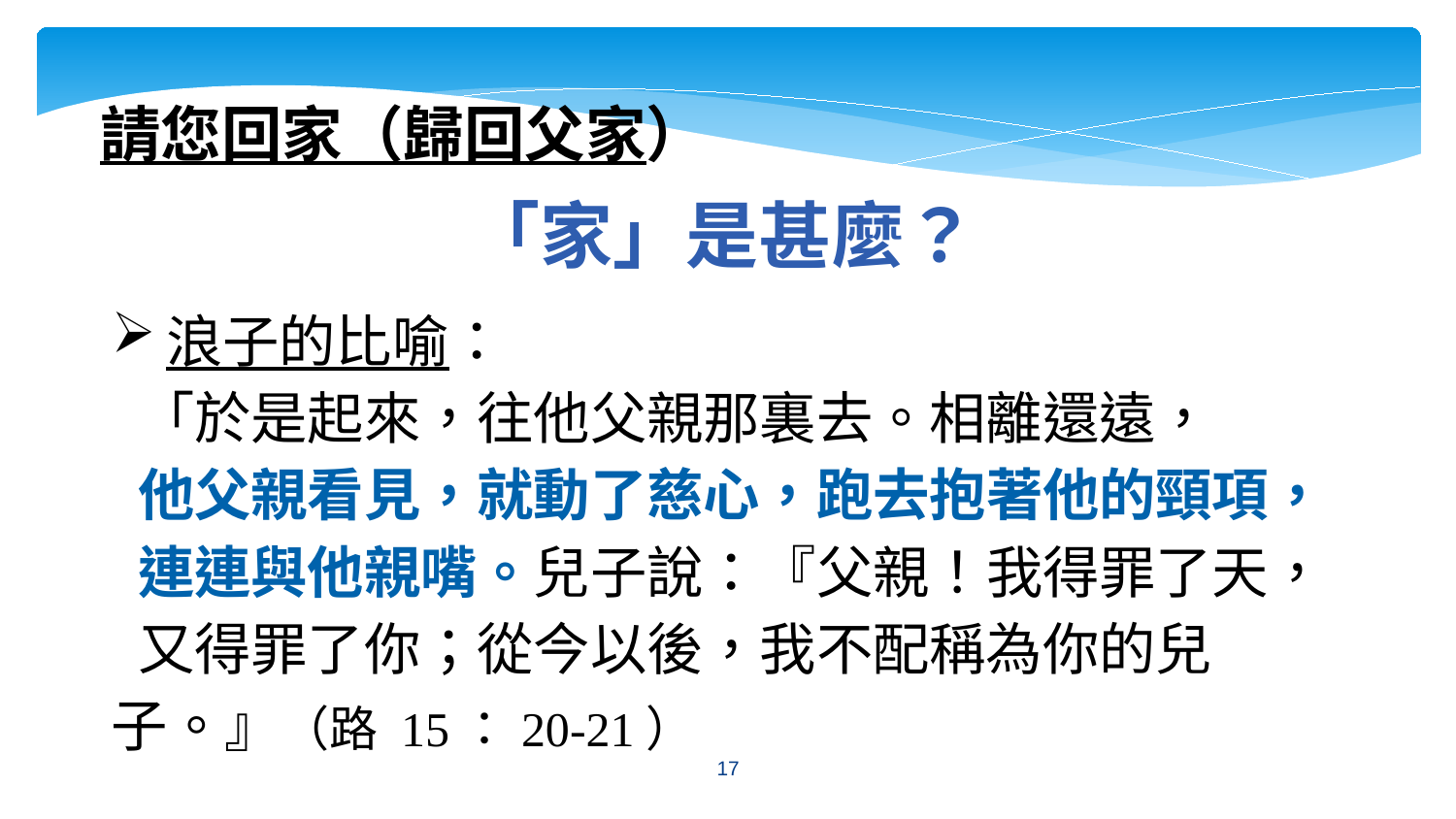

請您回家（歸回父家）
「家」是甚麼？

浪子的比喻：
 「於是起來，往他父親那裏去。相離還遠，
 他父親看見，就動了慈心，跑去抱著他的頸項，
 連連與他親嘴。兒子說：『父親！我得罪了天，
 又得罪了你；從今以後，我不配稱為你的兒 子。』（路 15：20-21）
17